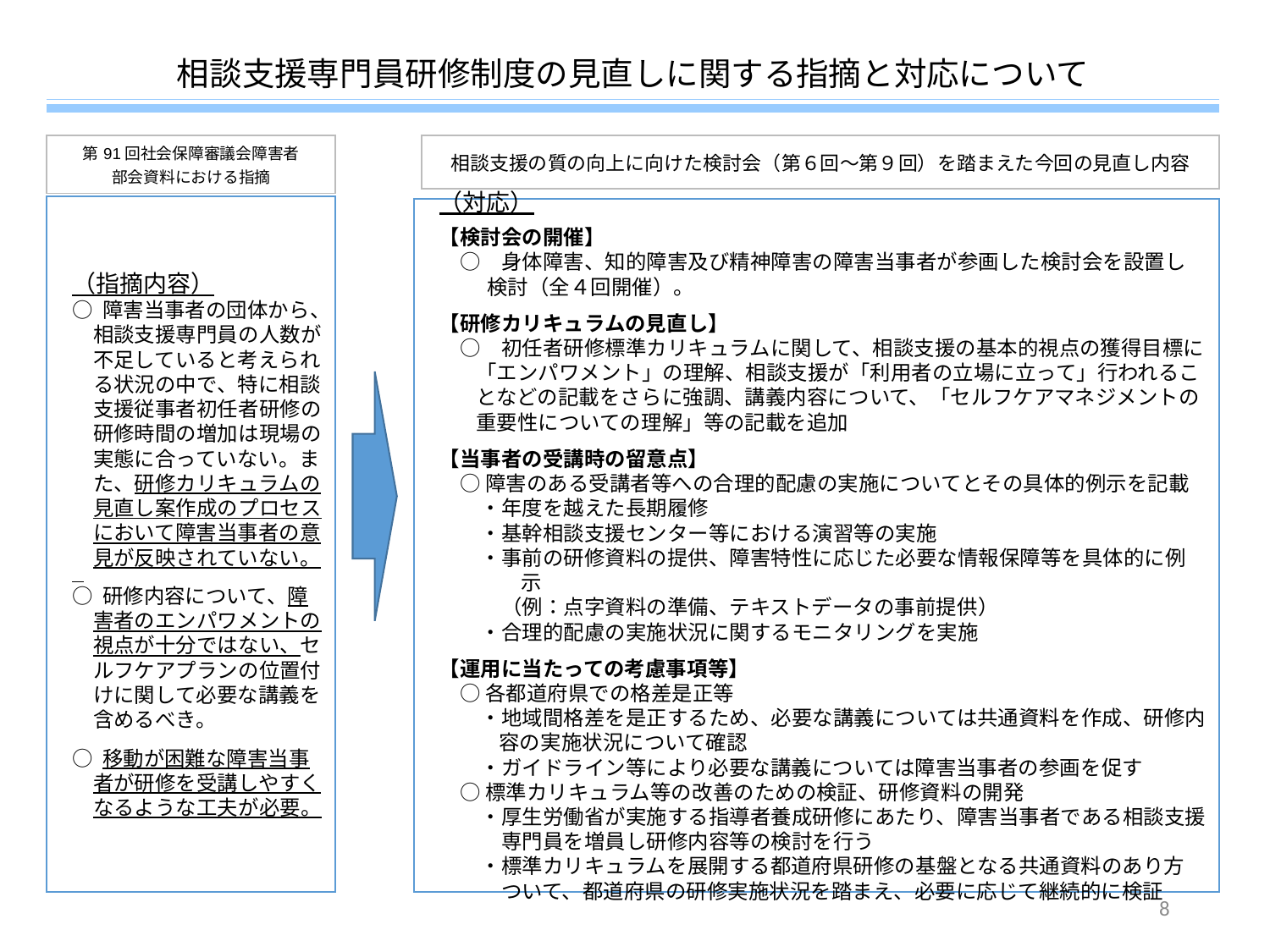

相談支援専門員研修制度の見直しに関する指摘と対応について
| 第91回社会保障審議会障害者 部会資料における指摘 |
| --- |
| 相談支援の質の向上に向けた検討会（第６回～第９回）を踏まえた今回の見直し内容 |
| --- |
（指摘内容）
○ 障害当事者の団体から、相談支援専門員の人数が不足していると考えられる状況の中で、特に相談支援従事者初任者研修の研修時間の増加は現場の実態に合っていない。また、研修カリキュラムの見直し案作成のプロセスにおいて障害当事者の意見が反映されていない。

○ 研修内容について、障害者のエンパワメントの視点が十分ではない、セルフケアプランの位置付けに関して必要な講義を含めるべき。

○ 移動が困難な障害当事者が研修を受講しやすくなるような工夫が必要。
（対応）

【検討会の開催】
　○　身体障害、知的障害及び精神障害の障害当事者が参画した検討会を設置し検討（全４回開催）。

【研修カリキュラムの見直し】
　○　初任者研修標準カリキュラムに関して、相談支援の基本的視点の獲得目標に「エンパワメント」の理解、相談支援が「利用者の立場に立って」行われることなどの記載をさらに強調、講義内容について、「セルフケアマネジメントの重要性についての理解」等の記載を追加

【当事者の受講時の留意点】
　○ 障害のある受講者等への合理的配慮の実施についてとその具体的例示を記載
　　・年度を越えた長期履修
　　・基幹相談支援センター等における演習等の実施
　　・事前の研修資料の提供、障害特性に応じた必要な情報保障等を具体的に例示
　　　（例：点字資料の準備、テキストデータの事前提供）
　　・合理的配慮の実施状況に関するモニタリングを実施

【運用に当たっての考慮事項等】
　○ 各都道府県での格差是正等
　　・地域間格差を是正するため、必要な講義については共通資料を作成、研修内容の実施状況について確認
　　・ガイドライン等により必要な講義については障害当事者の参画を促す
　○ 標準カリキュラム等の改善のための検証、研修資料の開発
　　・厚生労働省が実施する指導者養成研修にあたり、障害当事者である相談支援
　　　専門員を増員し研修内容等の検討を行う
　　・標準カリキュラムを展開する都道府県研修の基盤となる共通資料のあり方
　　　ついて、都道府県の研修実施状況を踏まえ、必要に応じて継続的に検証

8